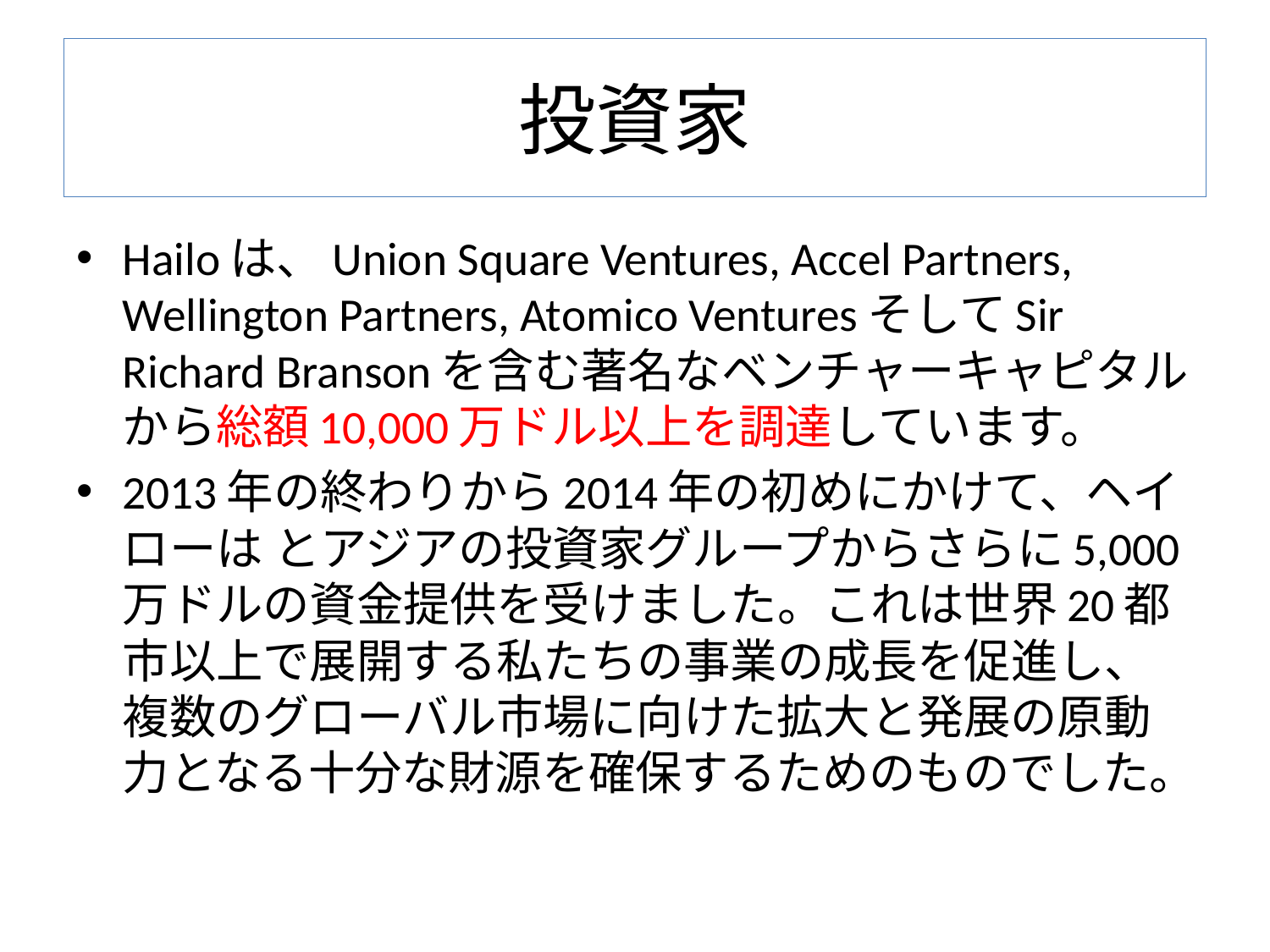

# 投資家
Hailoは、Union Square Ventures, Accel Partners, Wellington Partners, Atomico VenturesそしてSir Richard Bransonを含む著名なベンチャーキャピタルから総額10,000万ドル以上を調達しています。
2013年の終わりから2014年の初めにかけて、ヘイローは とアジアの投資家グループからさらに5,000万ドルの資金提供を受けました。これは世界20都市以上で展開する私たちの事業の成長を促進し、複数のグローバル市場に向けた拡大と発展の原動力となる十分な財源を確保するためのものでした。